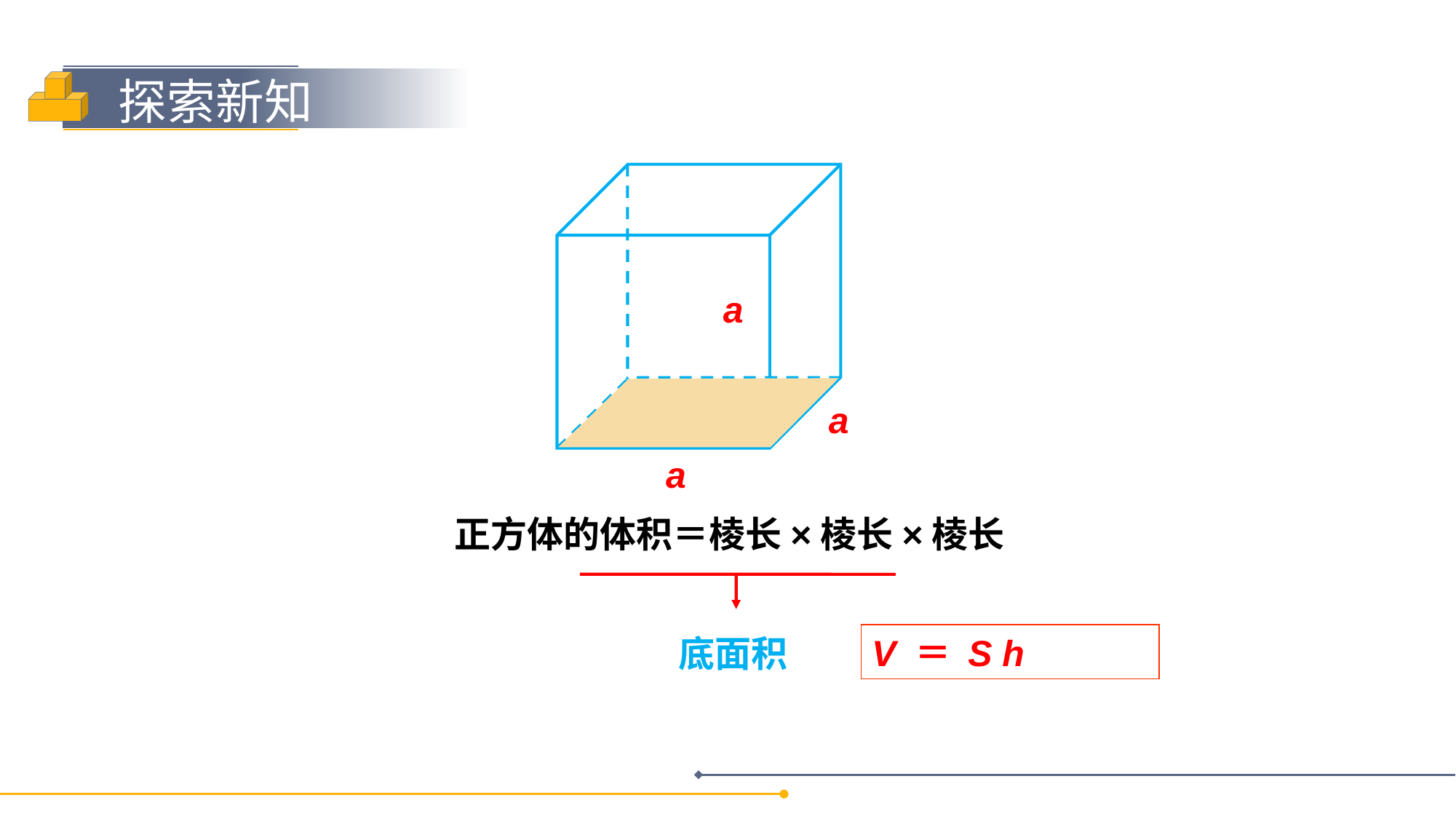

a

a
a
正方体的体积＝棱长×棱长×棱长

V ＝ S h
底面积